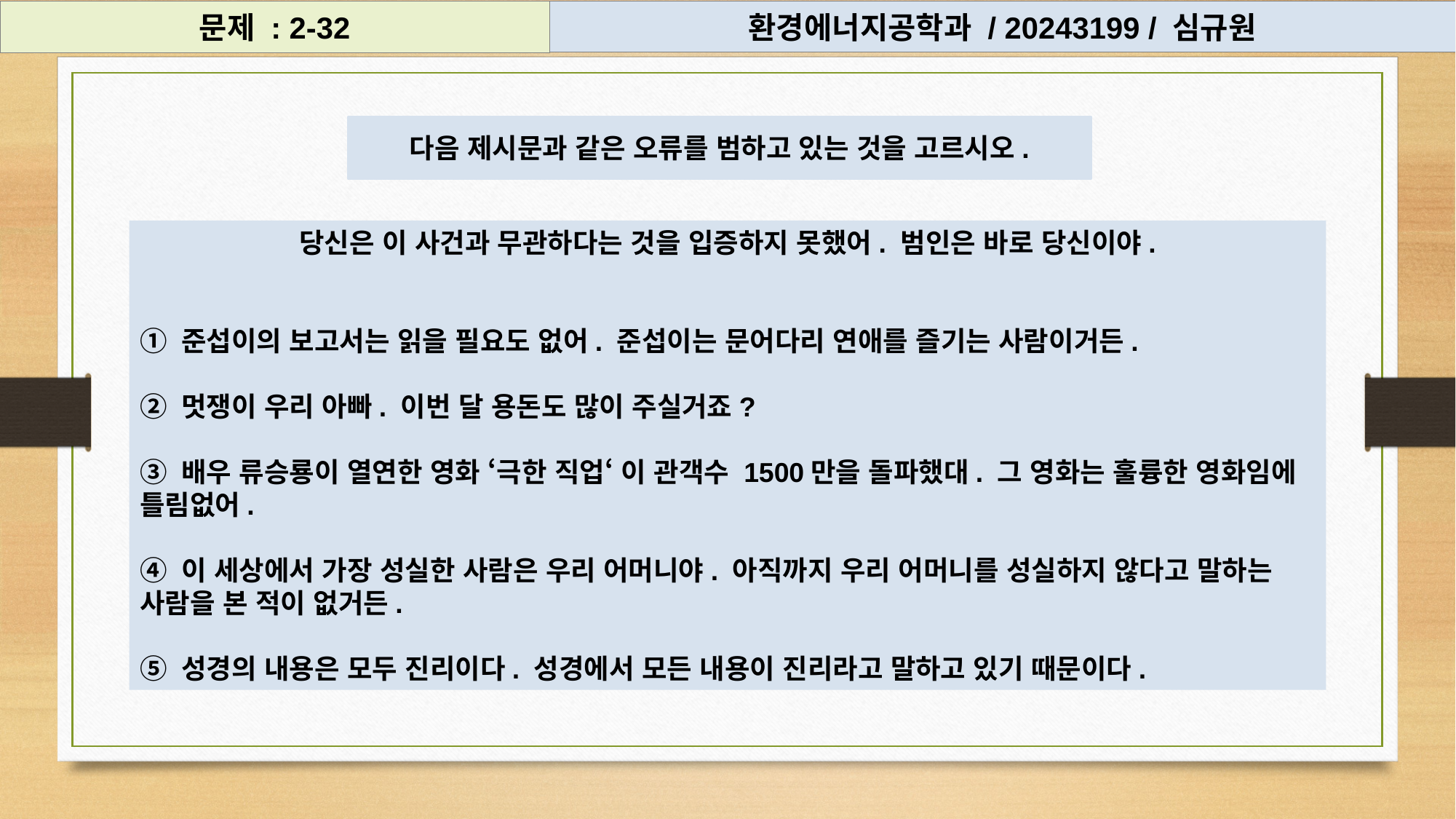

문제 : 2-32
환경에너지공학과 / 20243199 / 심규원
다음 제시문과 같은 오류를 범하고 있는 것을 고르시오.
당신은 이 사건과 무관하다는 것을 입증하지 못했어. 범인은 바로 당신이야.

① 준섭이의 보고서는 읽을 필요도 없어. 준섭이는 문어다리 연애를 즐기는 사람이거든.

② 멋쟁이 우리 아빠. 이번 달 용돈도 많이 주실거죠?

③ 배우 류승룡이 열연한 영화 ‘극한 직업‘ 이 관객수 1500만을 돌파했대. 그 영화는 훌륭한 영화임에 틀림없어.

④ 이 세상에서 가장 성실한 사람은 우리 어머니야. 아직까지 우리 어머니를 성실하지 않다고 말하는 사람을 본 적이 없거든.

⑤ 성경의 내용은 모두 진리이다. 성경에서 모든 내용이 진리라고 말하고 있기 때문이다.